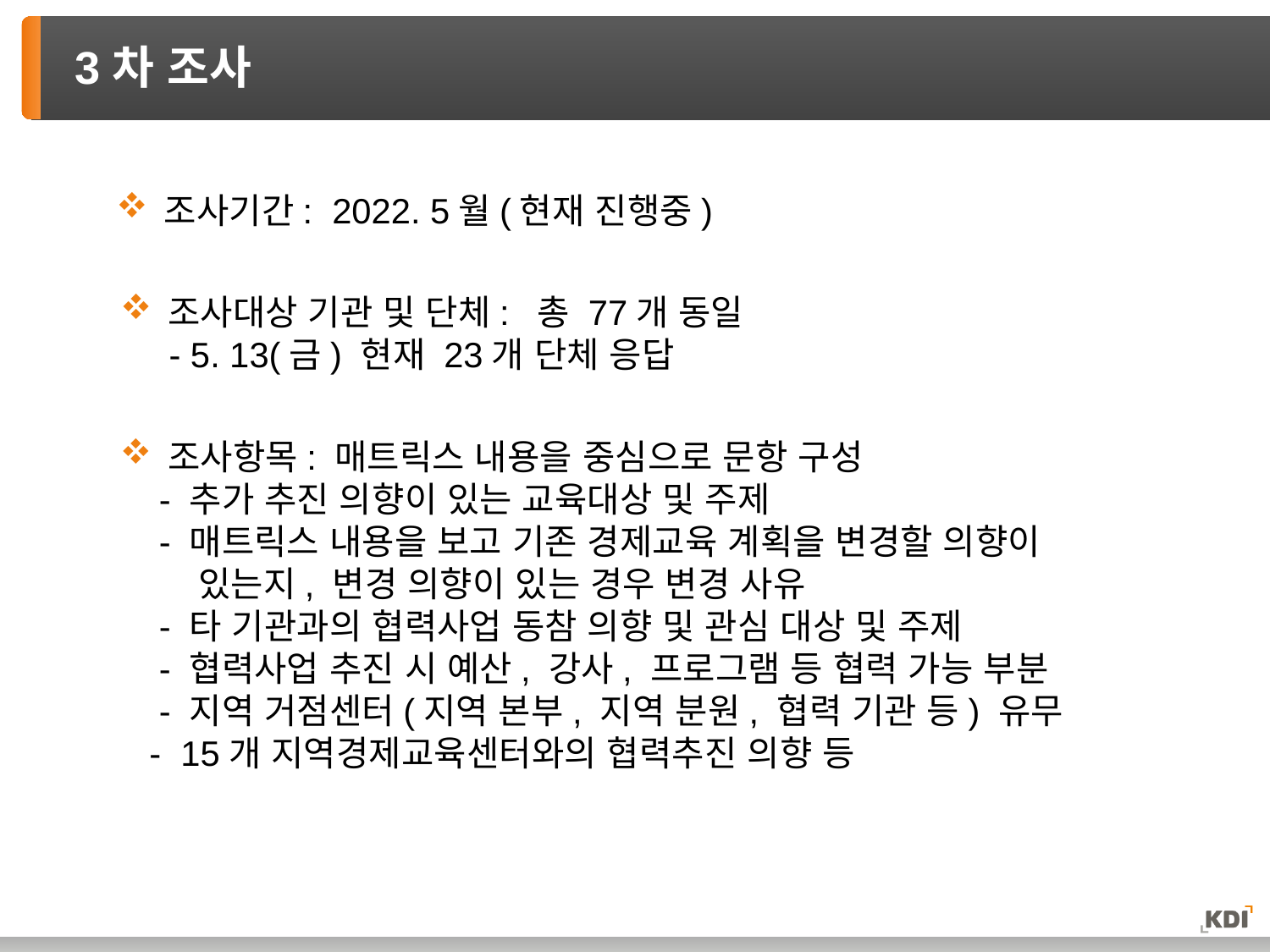

# 3차 조사
조사기간:  2022. 5월(현재 진행중)
조사대상 기관 및 단체:  총 77개 동일
     - 5. 13(금) 현재 23개 단체 응답

조사항목: 매트릭스 내용을 중심으로 문항 구성
    - 추가 추진 의향이 있는 교육대상 및 주제
    - 매트릭스 내용을 보고 기존 경제교육 계획을 변경할 의향이
       있는지, 변경 의향이 있는 경우 변경 사유
    - 타 기관과의 협력사업 동참 의향 및 관심 대상 및 주제
    - 협력사업 추진 시 예산, 강사, 프로그램 등 협력 가능 부분
    - 지역 거점센터(지역 본부, 지역 분원, 협력 기관 등) 유무
   -  15개 지역경제교육센터와의 협력추진 의향 등